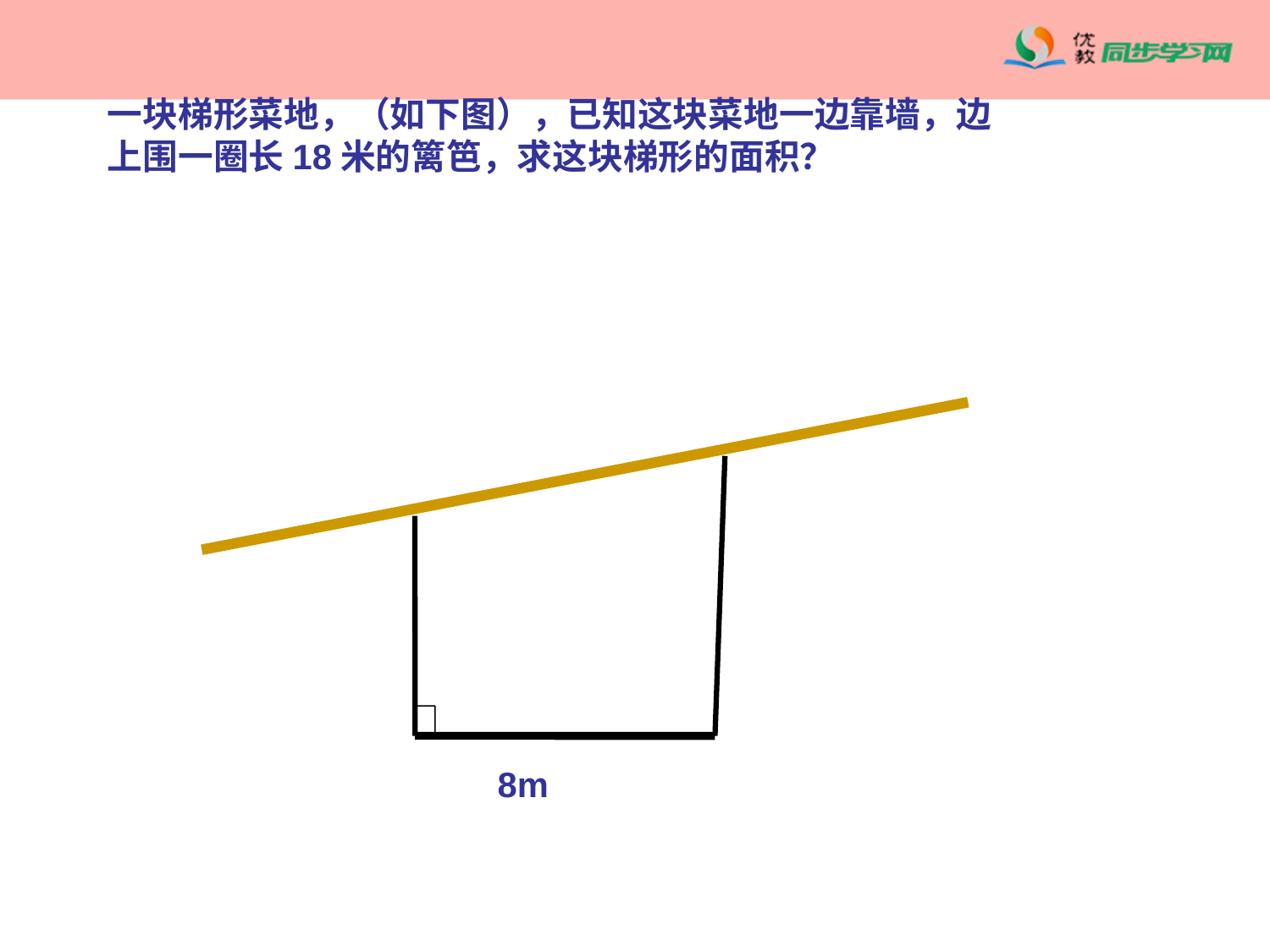

一块梯形菜地，（如下图），已知这块菜地一边靠墙，边上围一圈长18米的篱笆，求这块梯形的面积？

8m